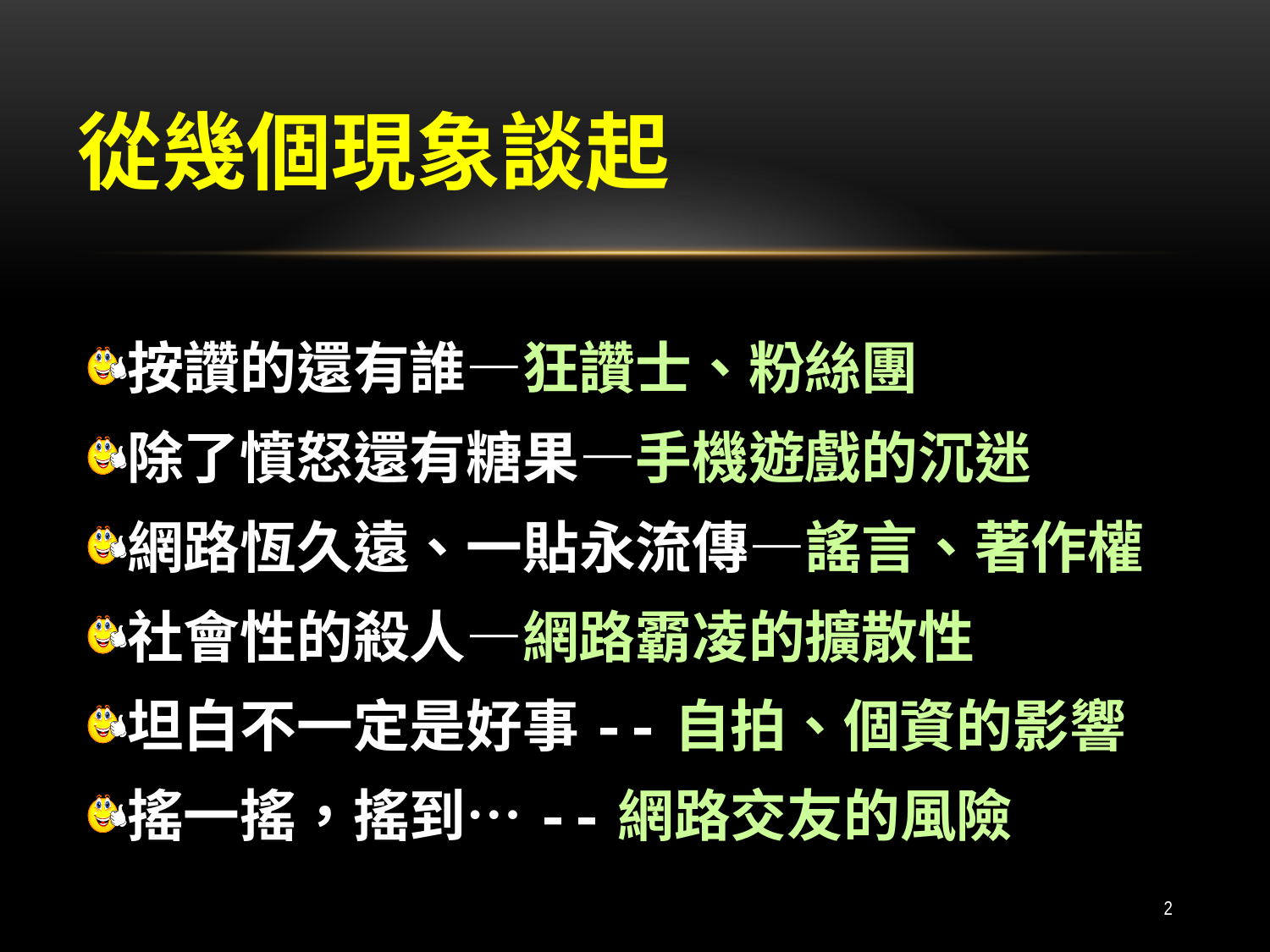

# 從幾個現象談起
按讚的還有誰—狂讚士、粉絲團
除了憤怒還有糖果—手機遊戲的沉迷
網路恆久遠、一貼永流傳—謠言、著作權
社會性的殺人—網路霸凌的擴散性
坦白不一定是好事--自拍、個資的影響
搖一搖，搖到…--網路交友的風險
2